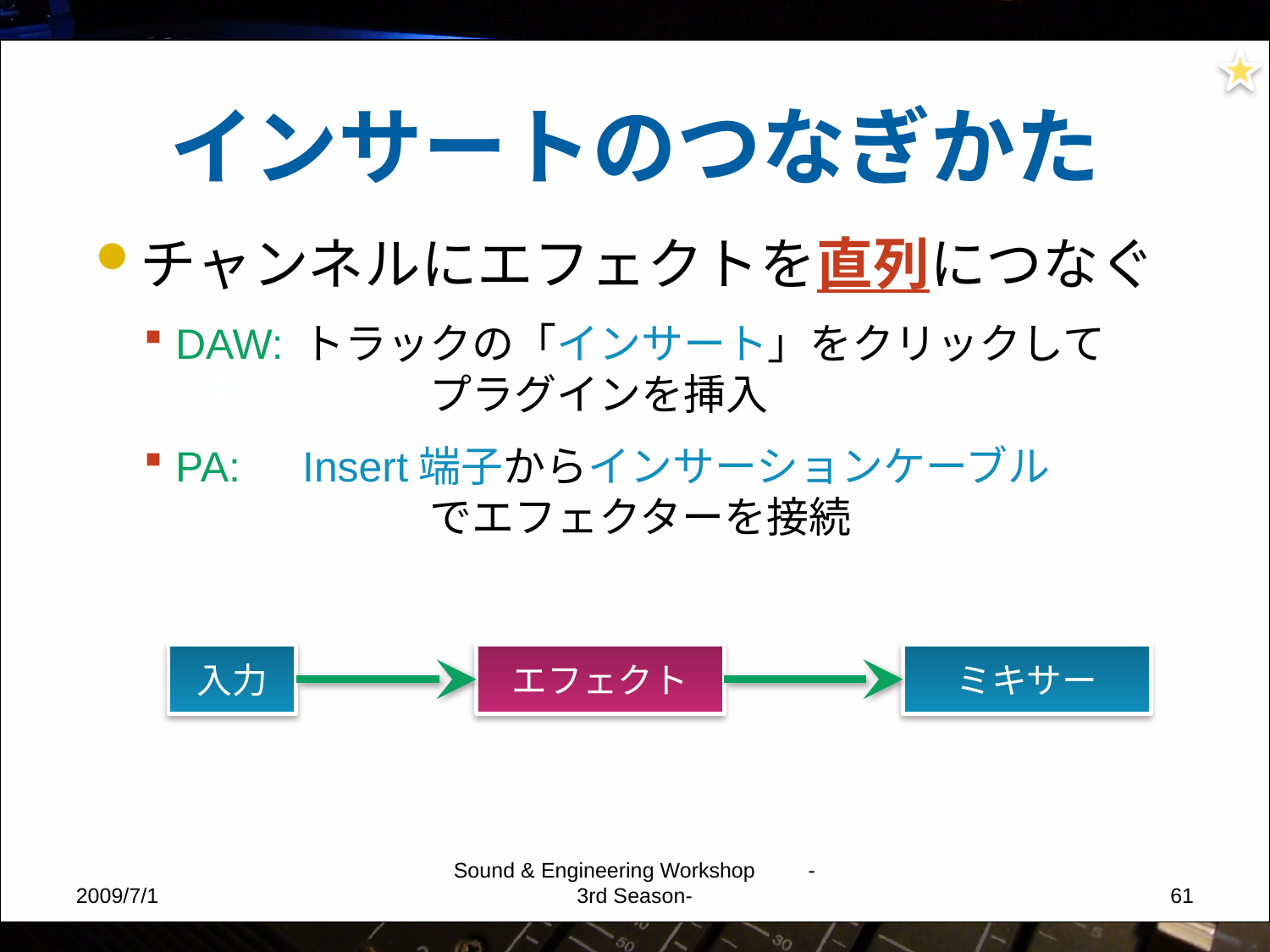

# インサートのつなぎかた

チャンネルにエフェクトを直列につなぐ
DAW:	トラックの「インサート」をクリックして
		プラグインを挿入
PA:	Insert端子からインサーションケーブル
		でエフェクターを接続
入力
エフェクト
ミキサー
2009/7/1
Sound & Engineering Workshop         -3rd Season-
61